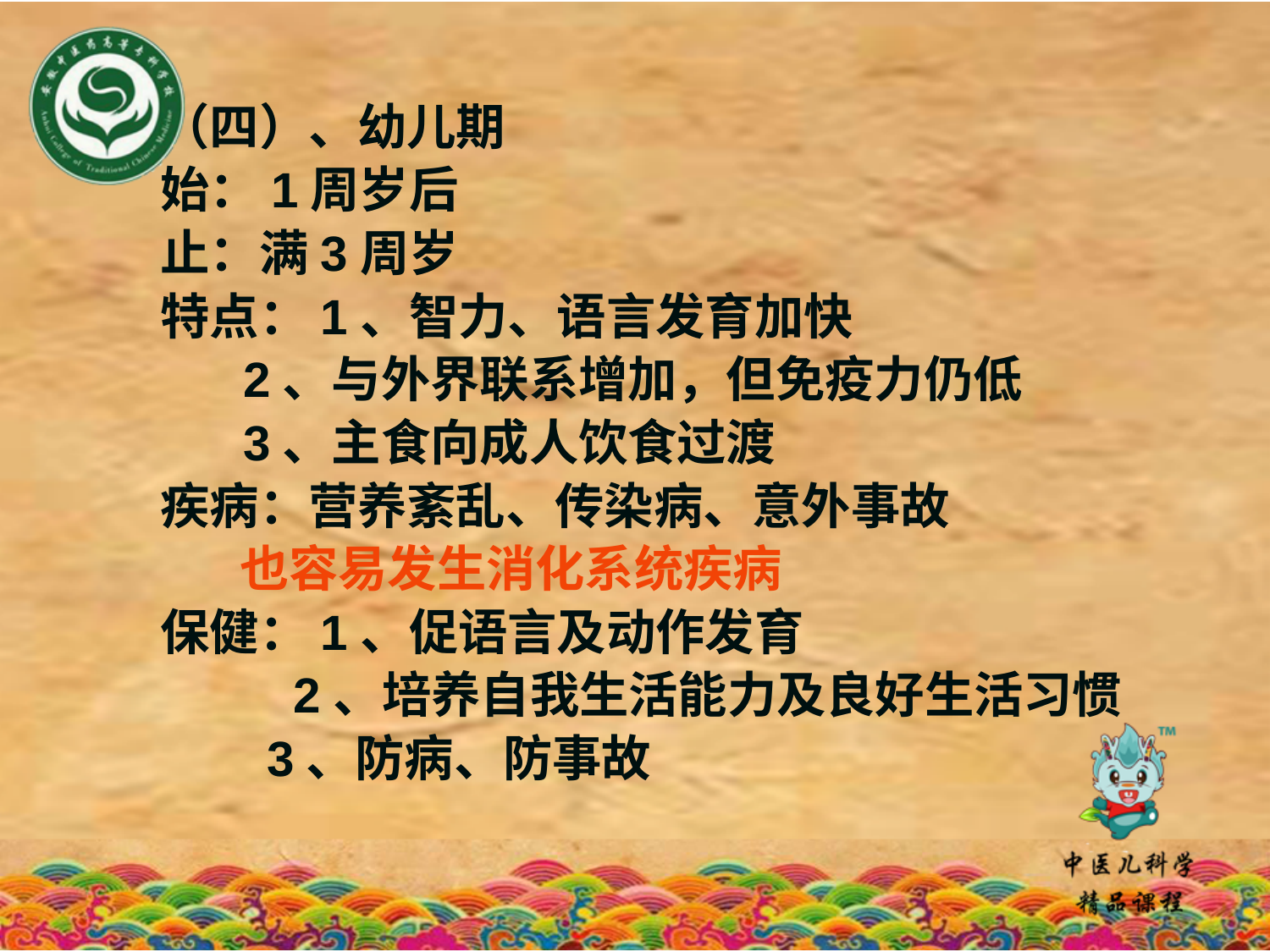

（四）、幼儿期
始：1周岁后
止：满3周岁
特点：1、智力、语言发育加快
      2、与外界联系增加，但免疫力仍低
      3、主食向成人饮食过渡
疾病：营养紊乱、传染病、意外事故
      也容易发生消化系统疾病
保健：1、促语言及动作发育
　　  2、培养自我生活能力及良好生活习惯
　    3、防病、防事故